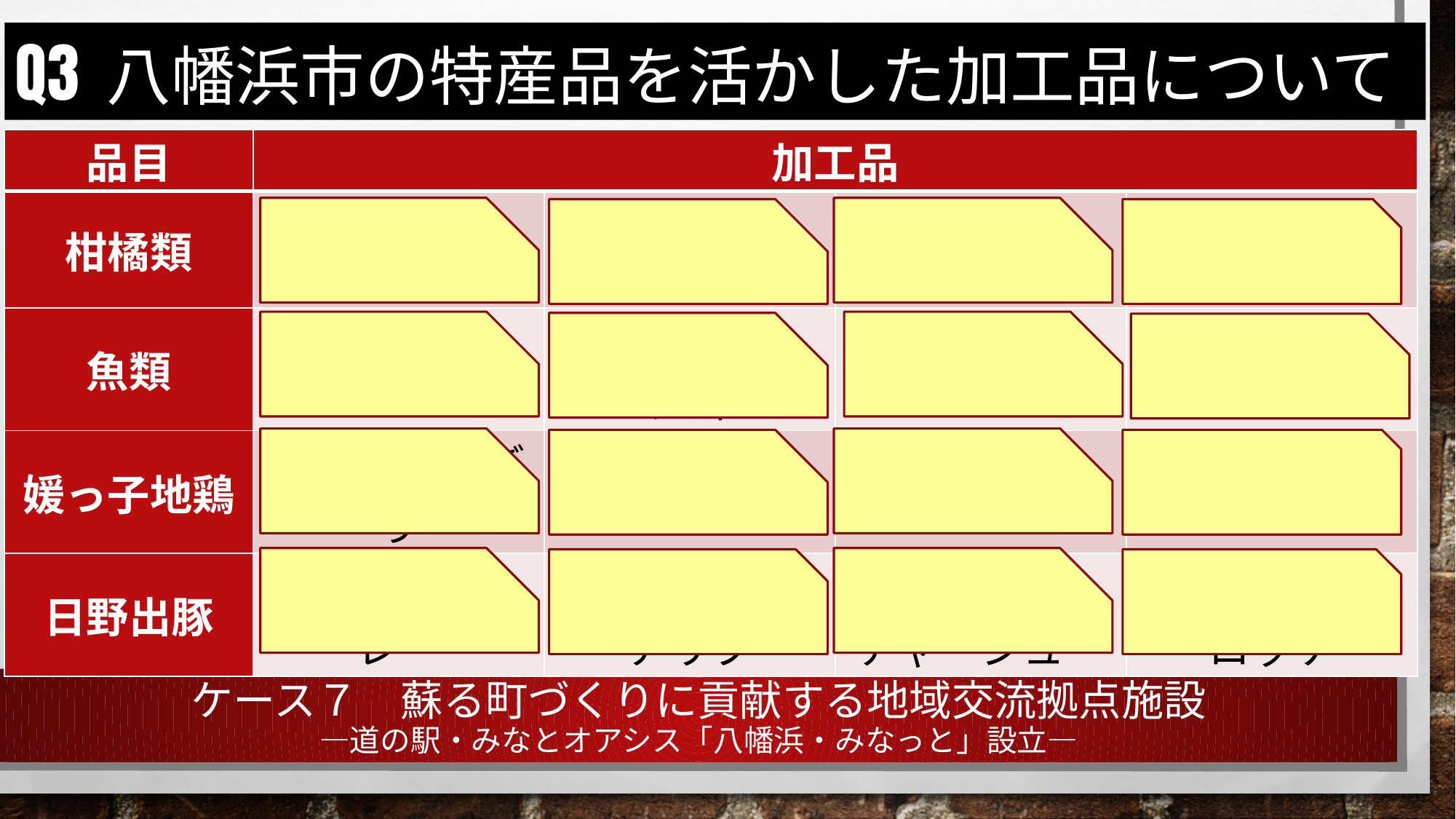

Q3 八幡浜市の特産品を活かした加工品について
| 品目 | 加工品 |  |  |  |
| --- | --- | --- | --- | --- |
| 柑橘類 | ジュース | ゼリー | アイス | ドレッシング |
| 魚類 | じゃこ天 | 鱧のアヒージョ | いか浜ぶし | 鱧ちりの素 |
| 媛っ子地鶏 | 鶏めしおにぎり | 焼き鳥 | からあげ | チキン南蛮 |
| 日野出豚 | 日野出豚カレー | 日野出豚スペアリブ | 日野出豚チャーシュー | 日野出豚コロッケ |

# ケース７　蘇る町づくりに貢献する地域交流拠点施設 ―道の駅・みなとオアシス「八幡浜・みなっと」設立―